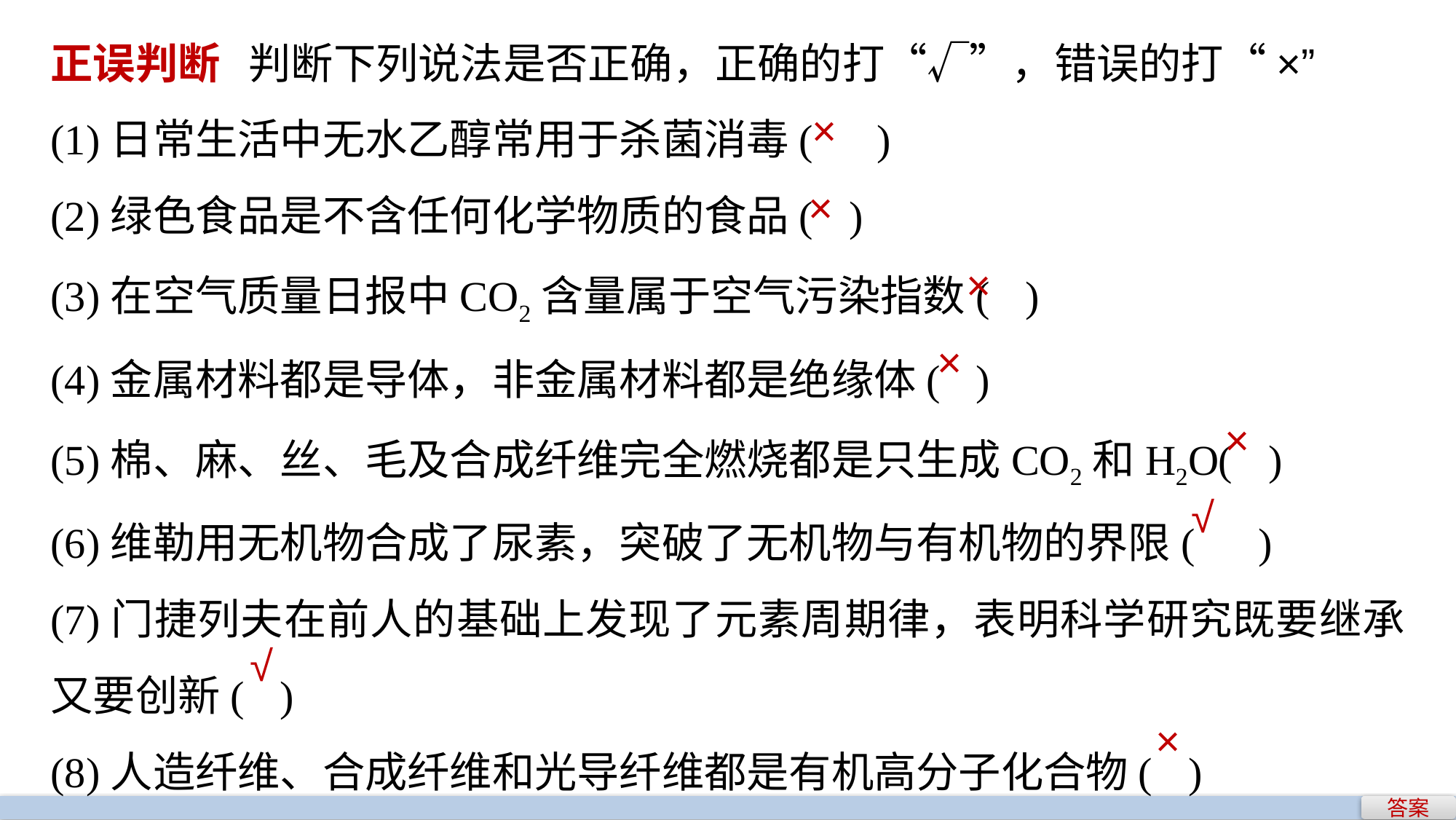

正误判断   判断下列说法是否正确，正确的打“√”，错误的打“×”
(1)日常生活中无水乙醇常用于杀菌消毒(      )
(2)绿色食品是不含任何化学物质的食品(   )
(3)在空气质量日报中CO2含量属于空气污染指数(   )
(4)金属材料都是导体，非金属材料都是绝缘体(   )
(5)棉、麻、丝、毛及合成纤维完全燃烧都是只生成CO2和H2O(   )
(6)维勒用无机物合成了尿素，突破了无机物与有机物的界限(      )
(7)门捷列夫在前人的基础上发现了元素周期律，表明科学研究既要继承又要创新(   )
(8)人造纤维、合成纤维和光导纤维都是有机高分子化合物(   )
×
×
×
×
×
√
√
×
答案